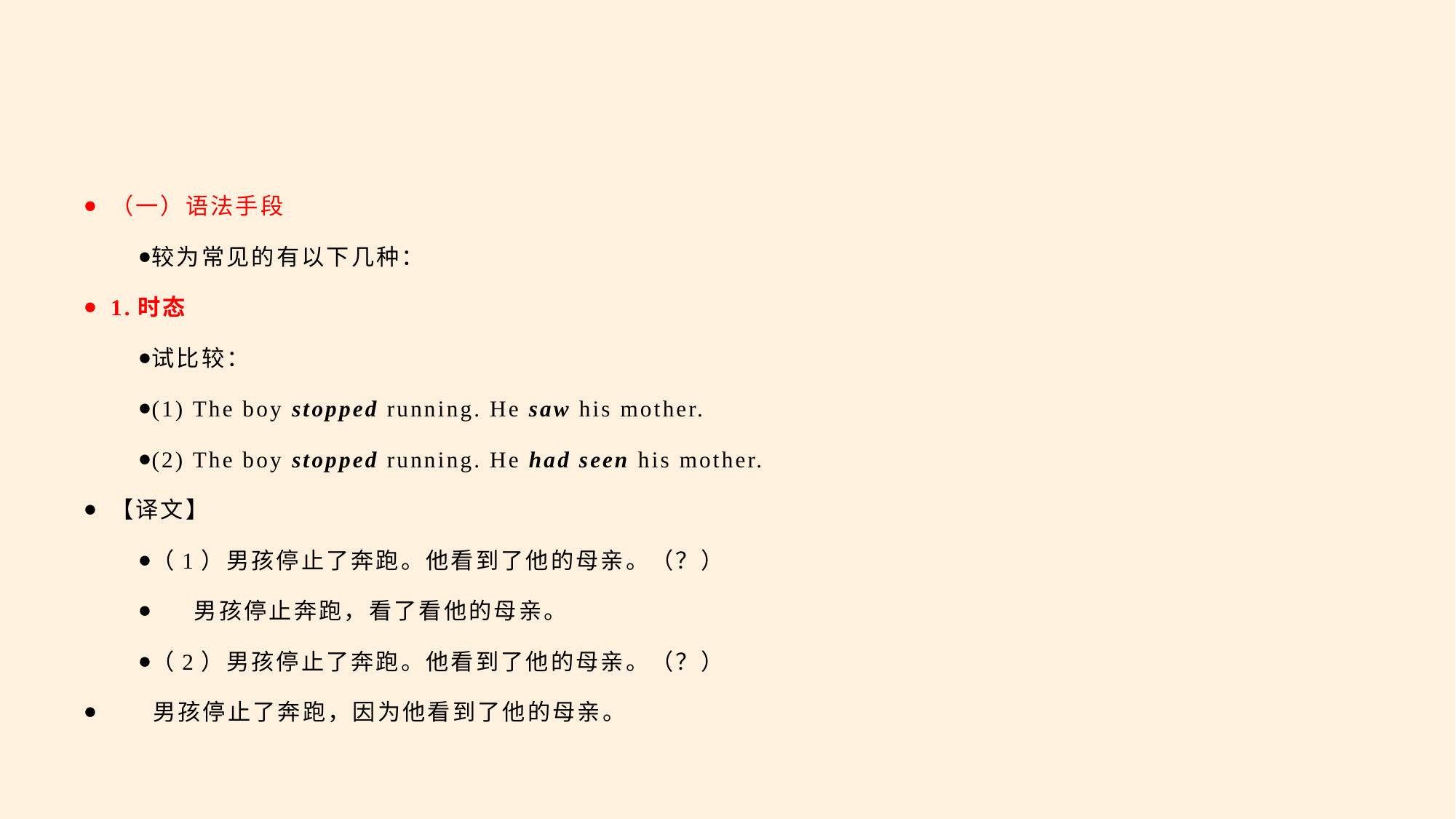

#
（一）语法手段
较为常见的有以下几种：
1.时态
试比较：
(1) The boy stopped running. He saw his mother.
(2) The boy stopped running. He had seen his mother.
【译文】
（1）男孩停止了奔跑。他看到了他的母亲。（？）
     男孩停止奔跑，看了看他的母亲。
（2）男孩停止了奔跑。他看到了他的母亲。（？）
     男孩停止了奔跑，因为他看到了他的母亲。